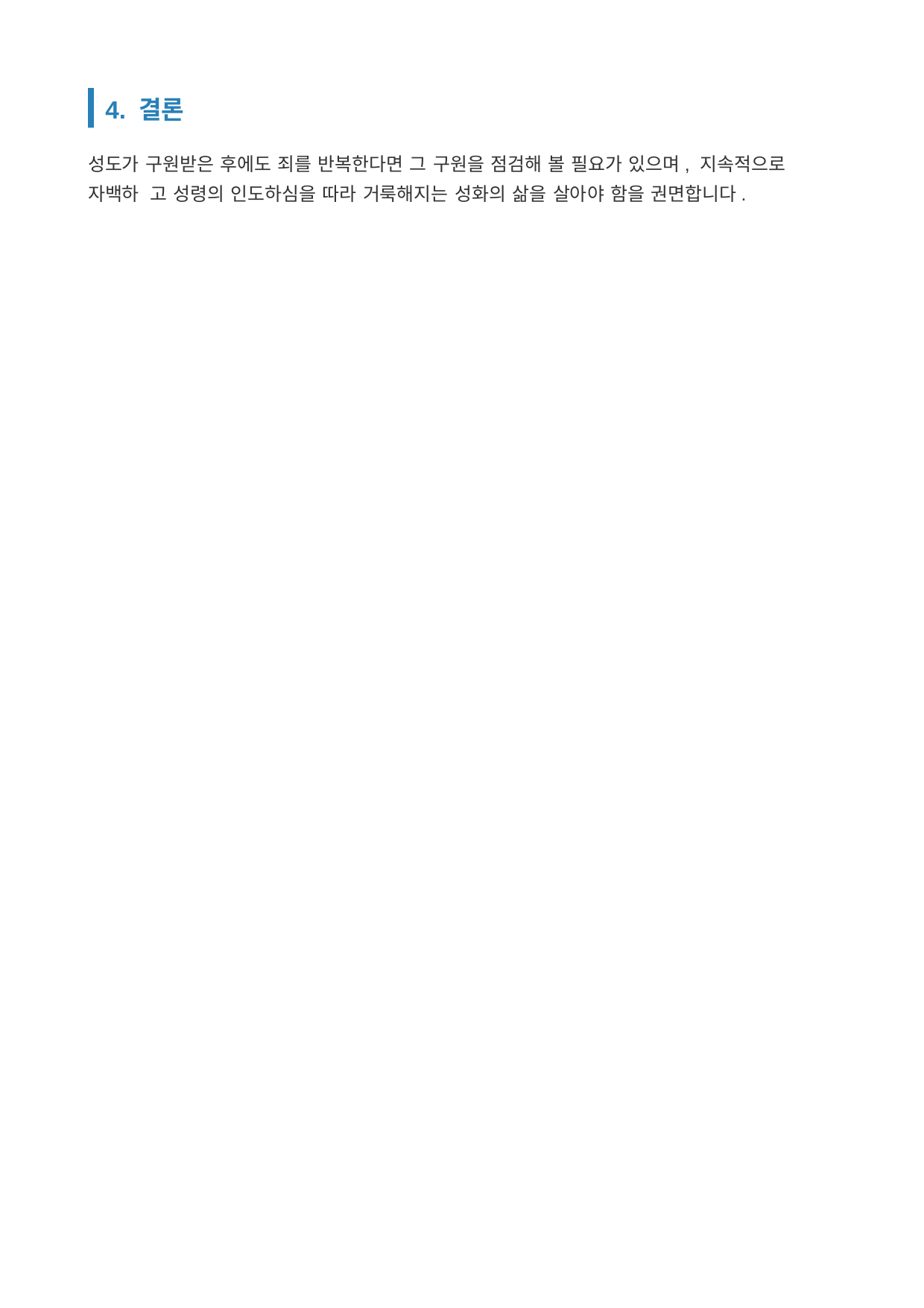

4. 결론
성도가 구원받은 후에도 죄를 반복한다면 그 구원을 점검해 볼 필요가 있으며, 지속적으로 자백하  고 성령의 인도하심을 따라 거룩해지는 성화의 삶을 살아야 함을 권면합니다.